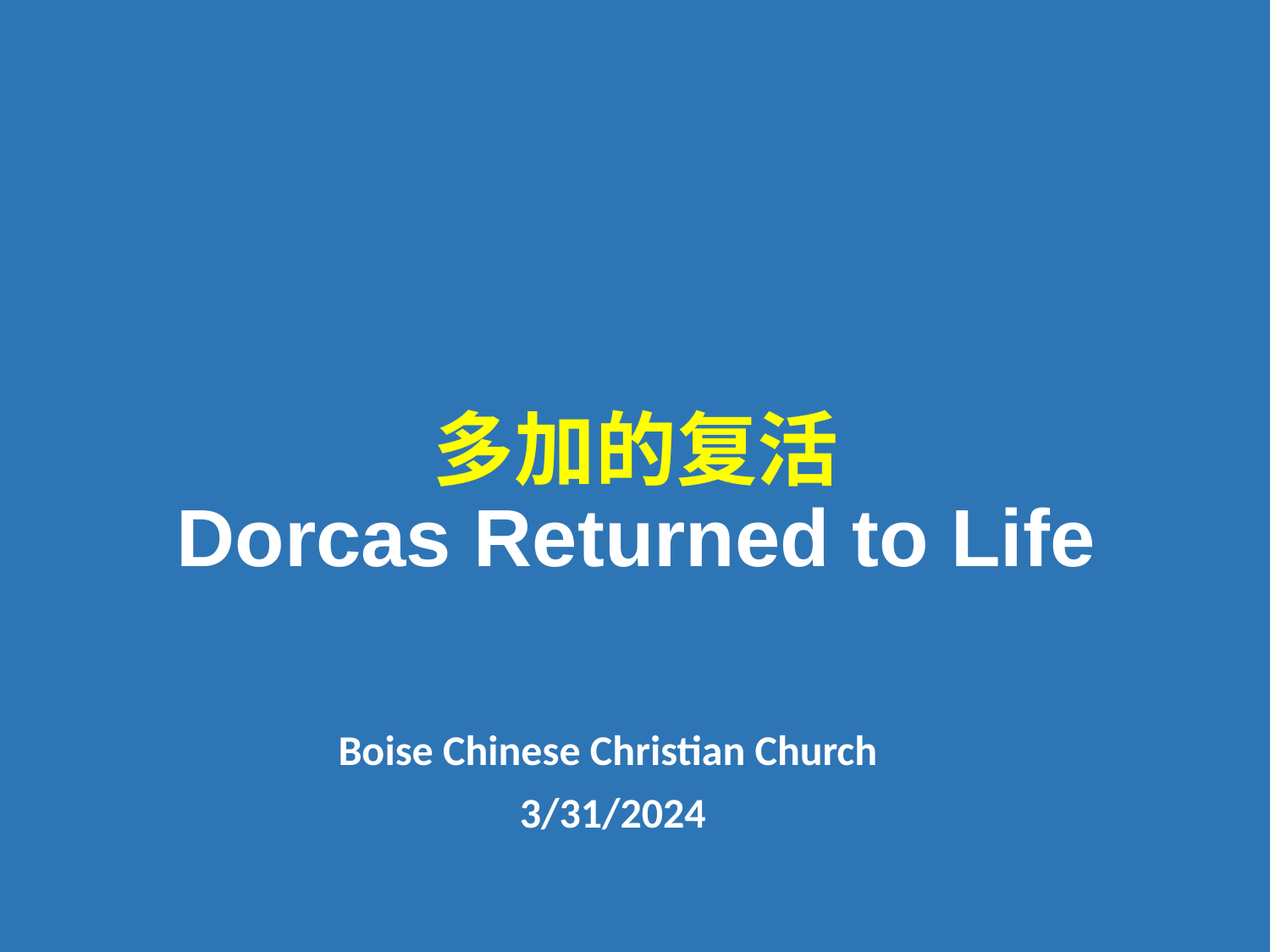

# 多加的复活 Dorcas Returned to Life
Boise Chinese Christian Church
3/31/2024